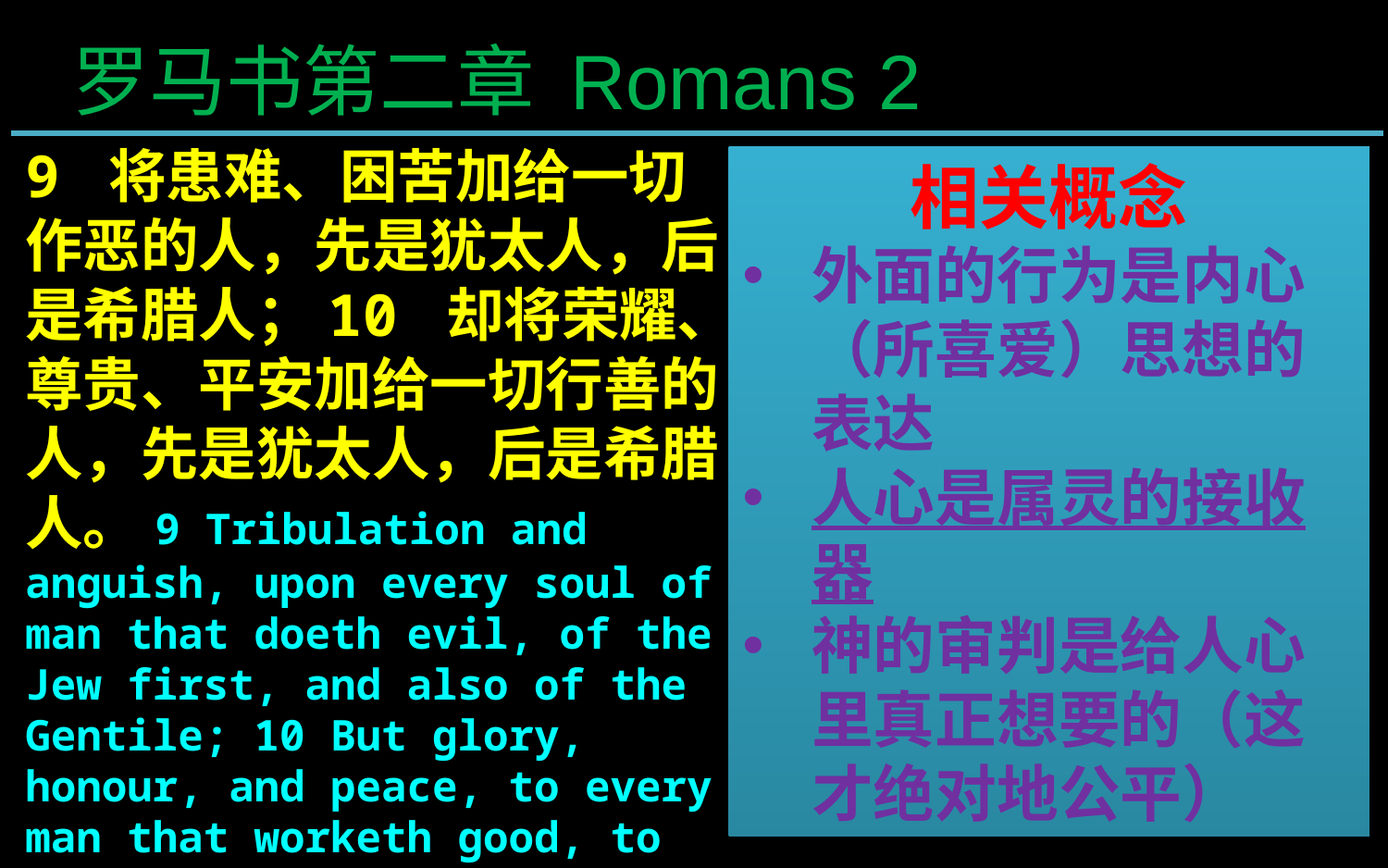

罗马书第二章 Romans 2
9 将患难、困苦加给一切作恶的人，先是犹太人，后是希腊人；10 却将荣耀、尊贵、平安加给一切行善的人，先是犹太人，后是希腊人。9 Tribulation and anguish, upon every soul of man that doeth evil, of the Jew first, and also of the Gentile; 10 But glory, honour, and peace, to every man that worketh good, to the Jew first, and also to the Gentile:
相关概念
外面的行为是内心（所喜爱）思想的表达
人心是属灵的接收器
神的审判是给人心里真正想要的（这才绝对地公平）